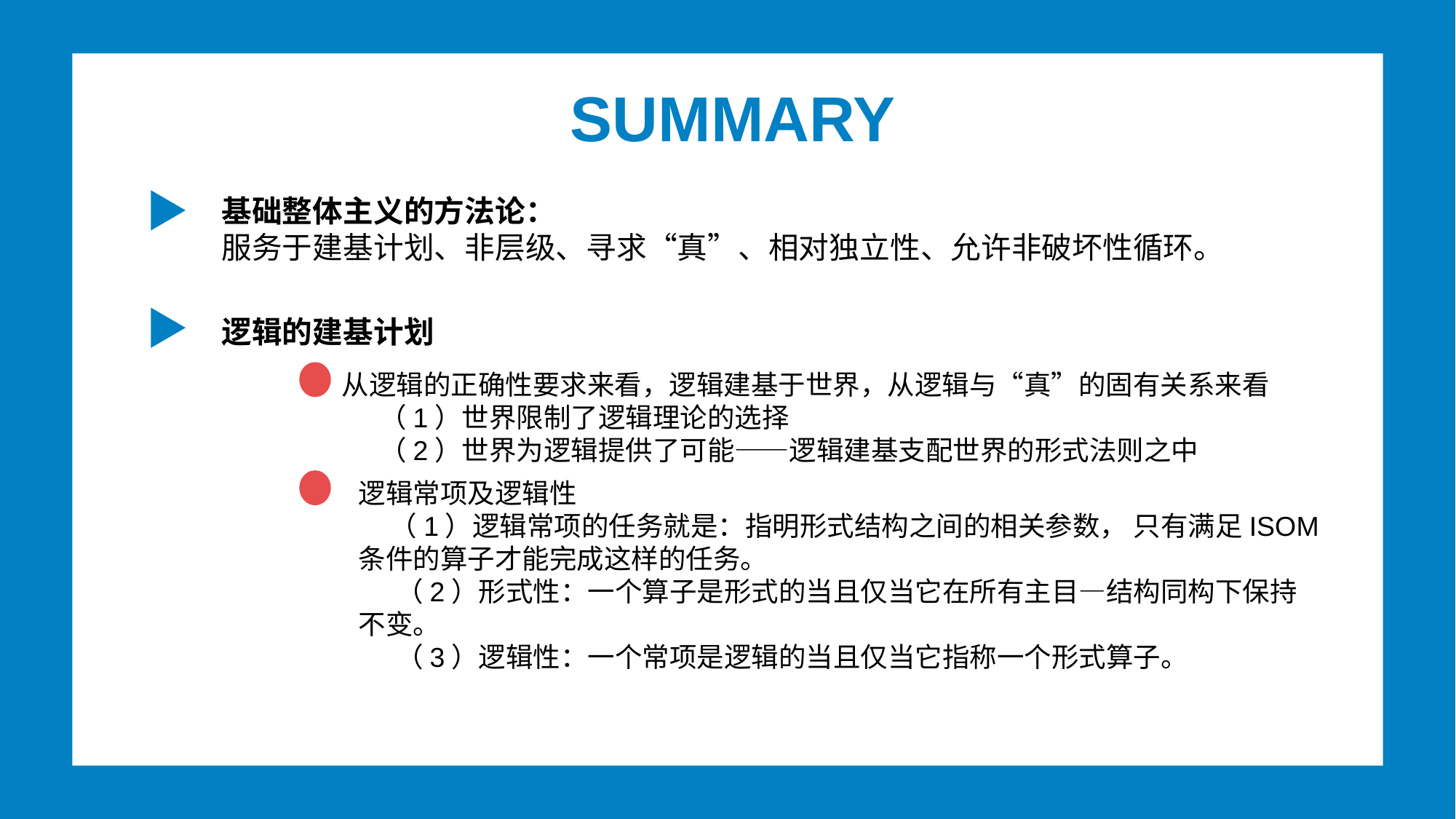

SUMMARY
基础整体主义的方法论：
服务于建基计划、非层级、寻求“真”、相对独立性、允许非破坏性循环。

逻辑的建基计划

从逻辑的正确性要求来看，逻辑建基于世界，从逻辑与“真”的固有关系来看
     （1）世界限制了逻辑理论的选择
     （2）世界为逻辑提供了可能——逻辑建基支配世界的形式法则之中

逻辑常项及逻辑性
    （1）逻辑常项的任务就是：指明形式结构之间的相关参数， 只有满足ISOM条件的算子才能完成这样的任务。
     （2）形式性：一个算子是形式的当且仅当它在所有主目—结构同构下保持不变。
     （3）逻辑性：一个常项是逻辑的当且仅当它指称一个形式算子。